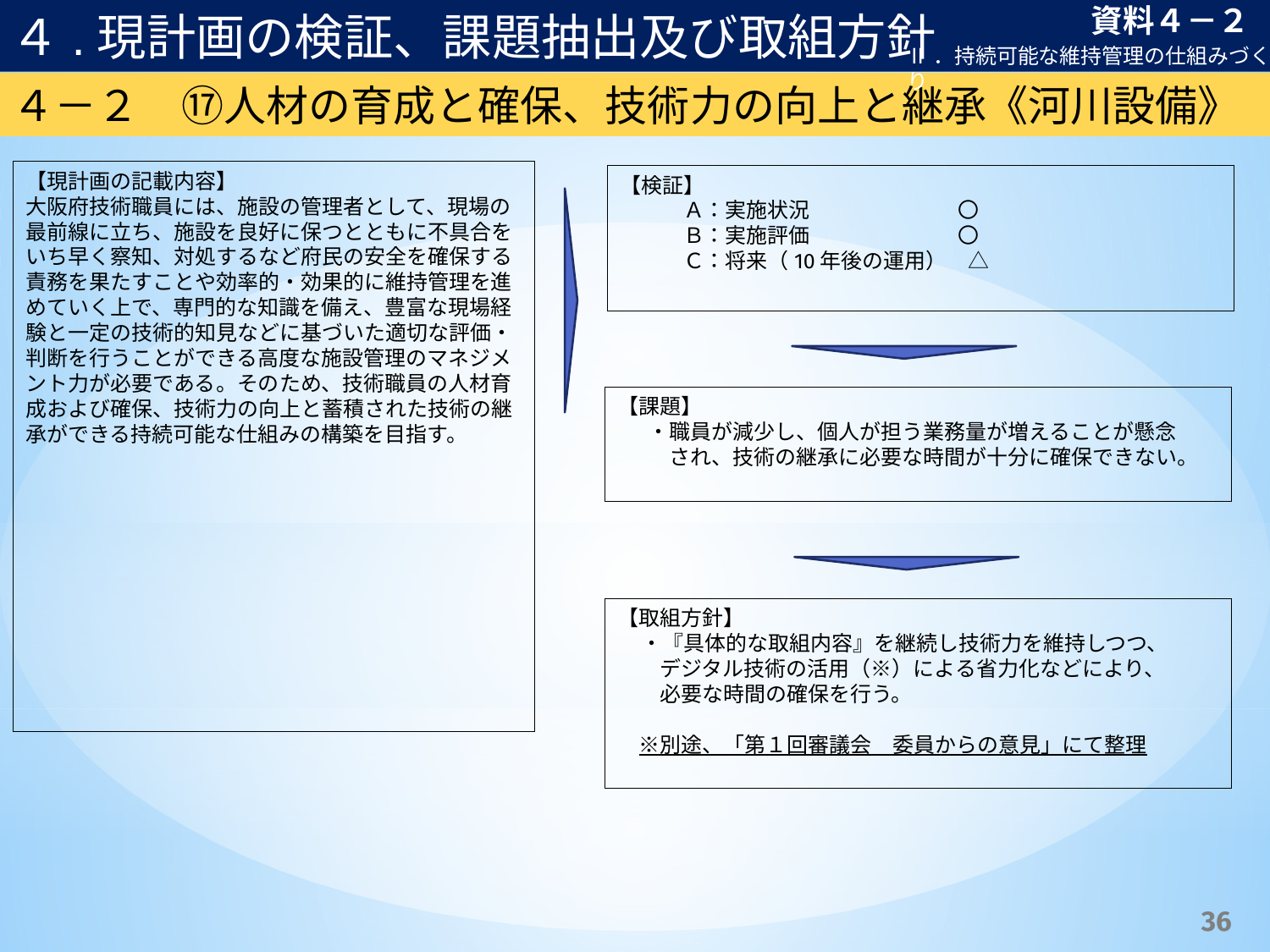

４.現計画の検証、課題抽出及び取組方針
資料４－２
Ⅱ．持続可能な維持管理の仕組みづくり
４－２　⑰人材の育成と確保、技術力の向上と継承《河川設備》
【現計画の記載内容】
大阪府技術職員には、施設の管理者として、現場の最前線に立ち、施設を良好に保つとともに不具合をいち早く察知、対処するなど府民の安全を確保する責務を果たすことや効率的・効果的に維持管理を進めていく上で、専門的な知識を備え、豊富な現場経験と一定の技術的知見などに基づいた適切な評価・判断を行うことができる高度な施設管理のマネジメント力が必要である。そのため、技術職員の人材育成および確保、技術力の向上と蓄積された技術の継承ができる持続可能な仕組みの構築を目指す。

【検証】
　　　Ａ：実施状況　　　　　　　〇
　　　Ｂ：実施評価　　　　　　　〇
　　　Ｃ：将来（10年後の運用）　△

【課題】
　  ・職員が減少し、個人が担う業務量が増えることが懸念
　　  され、技術の継承に必要な時間が十分に確保できない。

【取組方針】
    ・『具体的な取組内容』を継続し技術力を維持しつつ、
        デジタル技術の活用（※）による省力化などにより、
        必要な時間の確保を行う。

　※別途、「第１回審議会　委員からの意見」にて整理

36